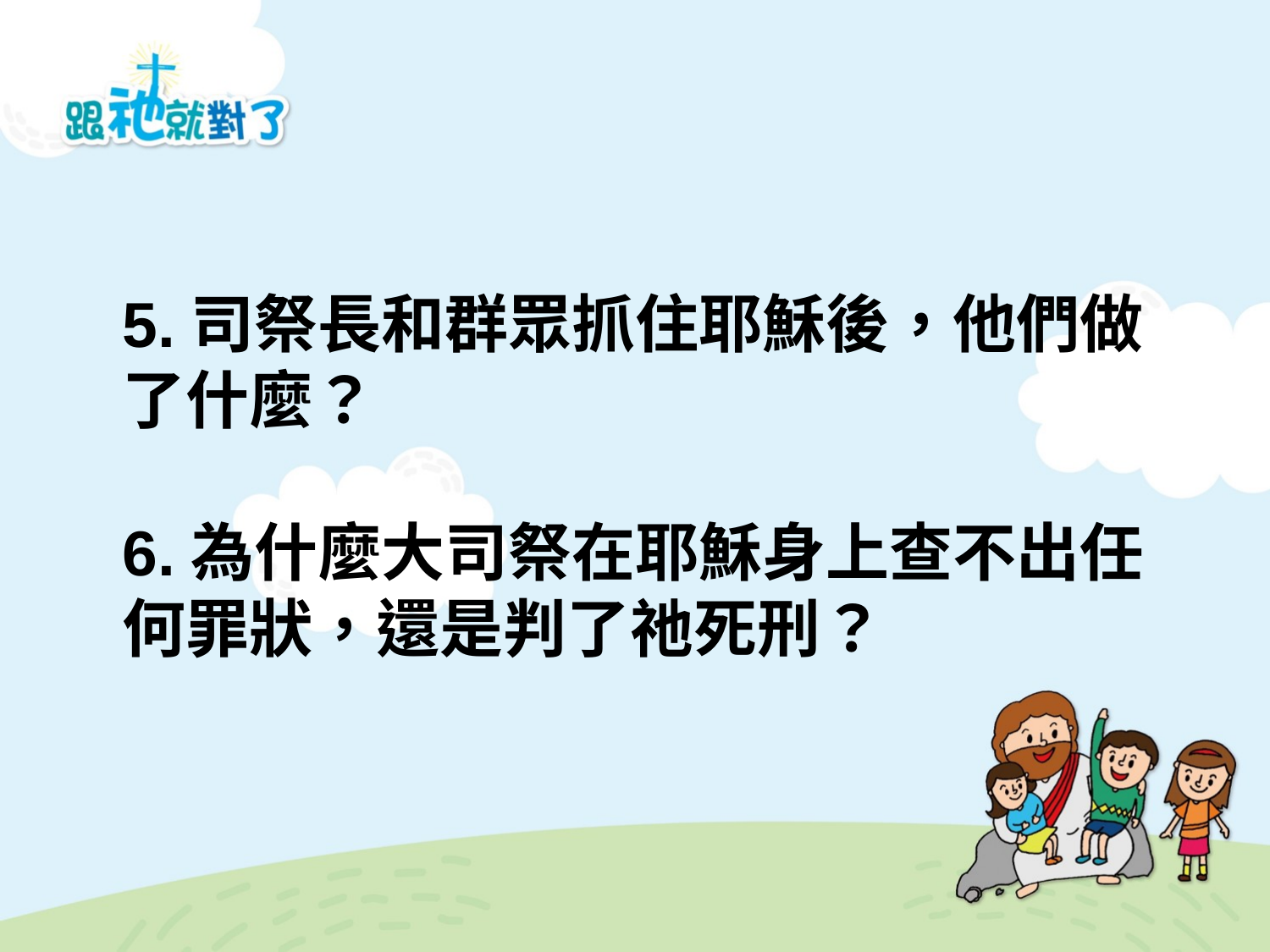

5.司祭長和群眾抓住耶穌後，他們做了什麼？

6.為什麼大司祭在耶穌身上查不出任何罪狀，還是判了祂死刑？